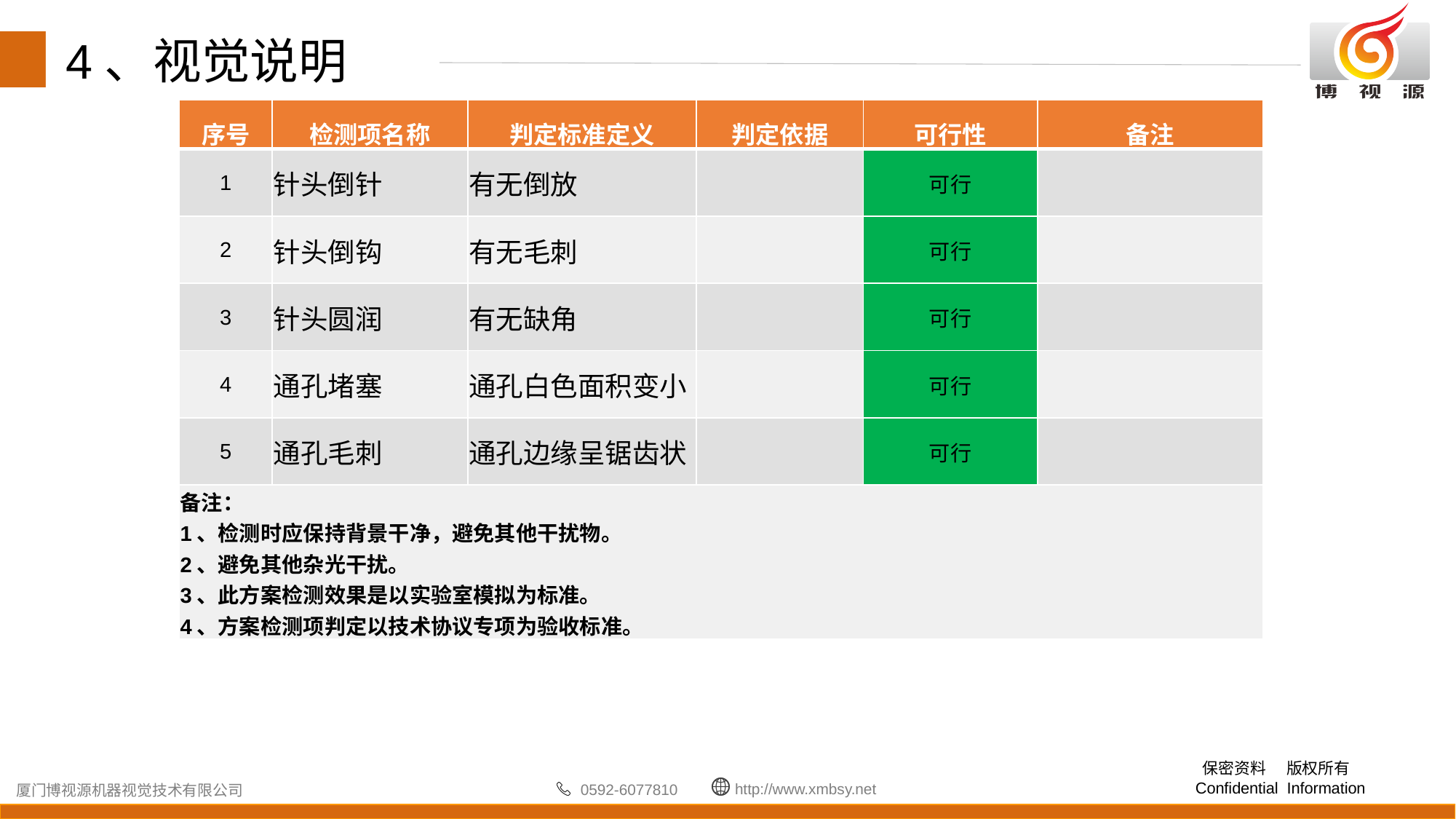

4、视觉说明
| 序号 | 检测项名称 | 判定标准定义 | 判定依据 | 可行性 | 备注 |
| --- | --- | --- | --- | --- | --- |
| 1 | 针头倒针 | 有无倒放 |  | 可行 |  |
| 2 | 针头倒钩 | 有无毛刺 |  | 可行 |  |
| 3 | 针头圆润 | 有无缺角 |  | 可行 |  |
| 4 | 通孔堵塞 | 通孔白色面积变小 |  | 可行 |  |
| 5 | 通孔毛刺 | 通孔边缘呈锯齿状 |  | 可行 |  |
| 备注： 1、检测时应保持背景干净，避免其他干扰物。 2、避免其他杂光干扰。 3、此方案检测效果是以实验室模拟为标准。 4、方案检测项判定以技术协议专项为验收标准。 |  |  |  |  |  |